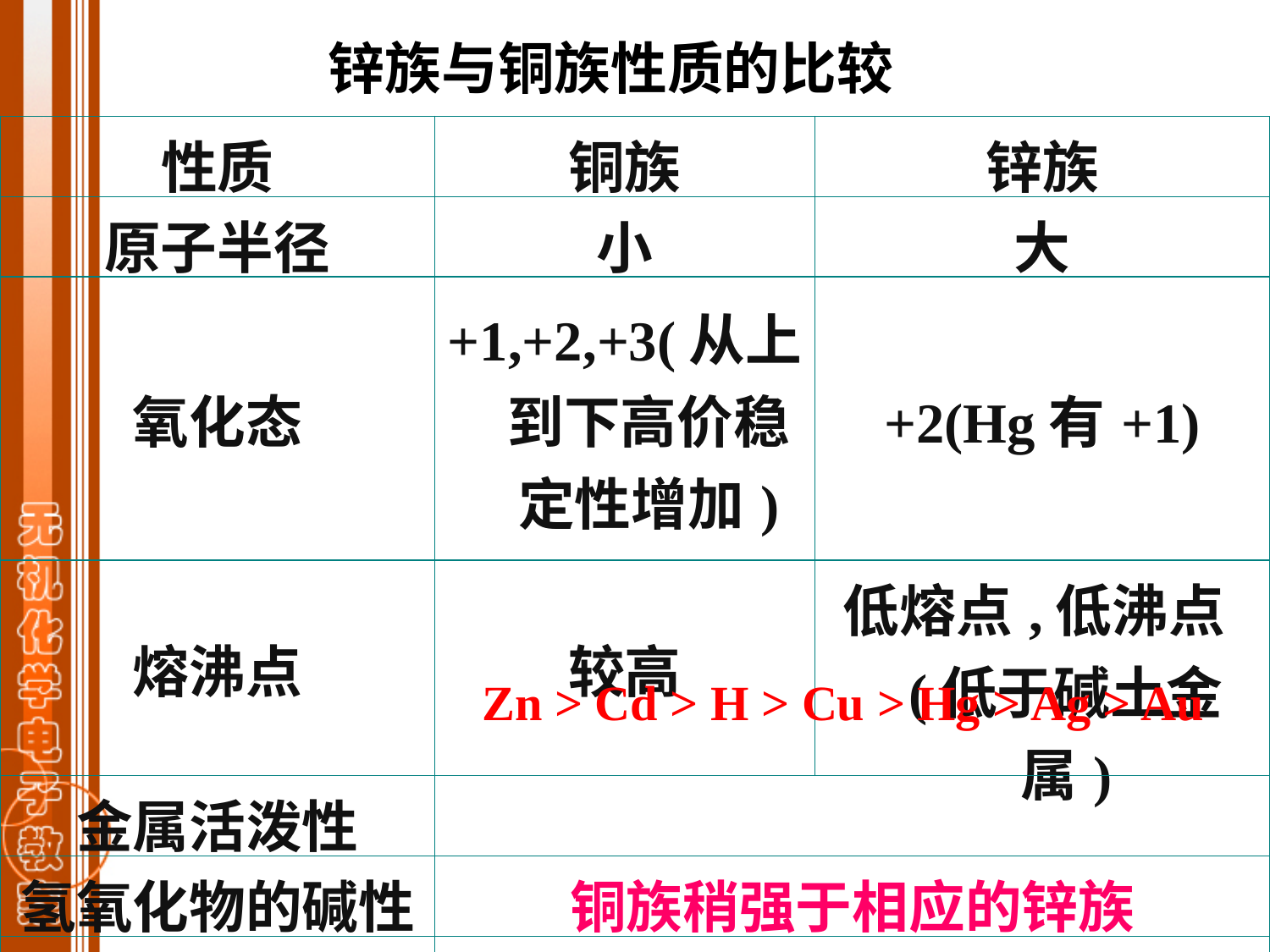

锌族与铜族性质的比较
| 性质 | 铜族 | 锌族 |
| --- | --- | --- |
| 原子半径 | 小 | 大 |
| 氧化态 | +1,+2,+3(从上到下高价稳定性增加) | +2(Hg有+1) |
| 熔沸点 | 较高 | 低熔点,低沸点(低于碱土金属) |
| 金属活泼性 |  |  |
| 氢氧化物的碱性 | 铜族稍强于相应的锌族 |  |
| 配位性 | 均易形成配合物 |  |
Zn > Cd > H > Cu > Hg > Ag > Au
183